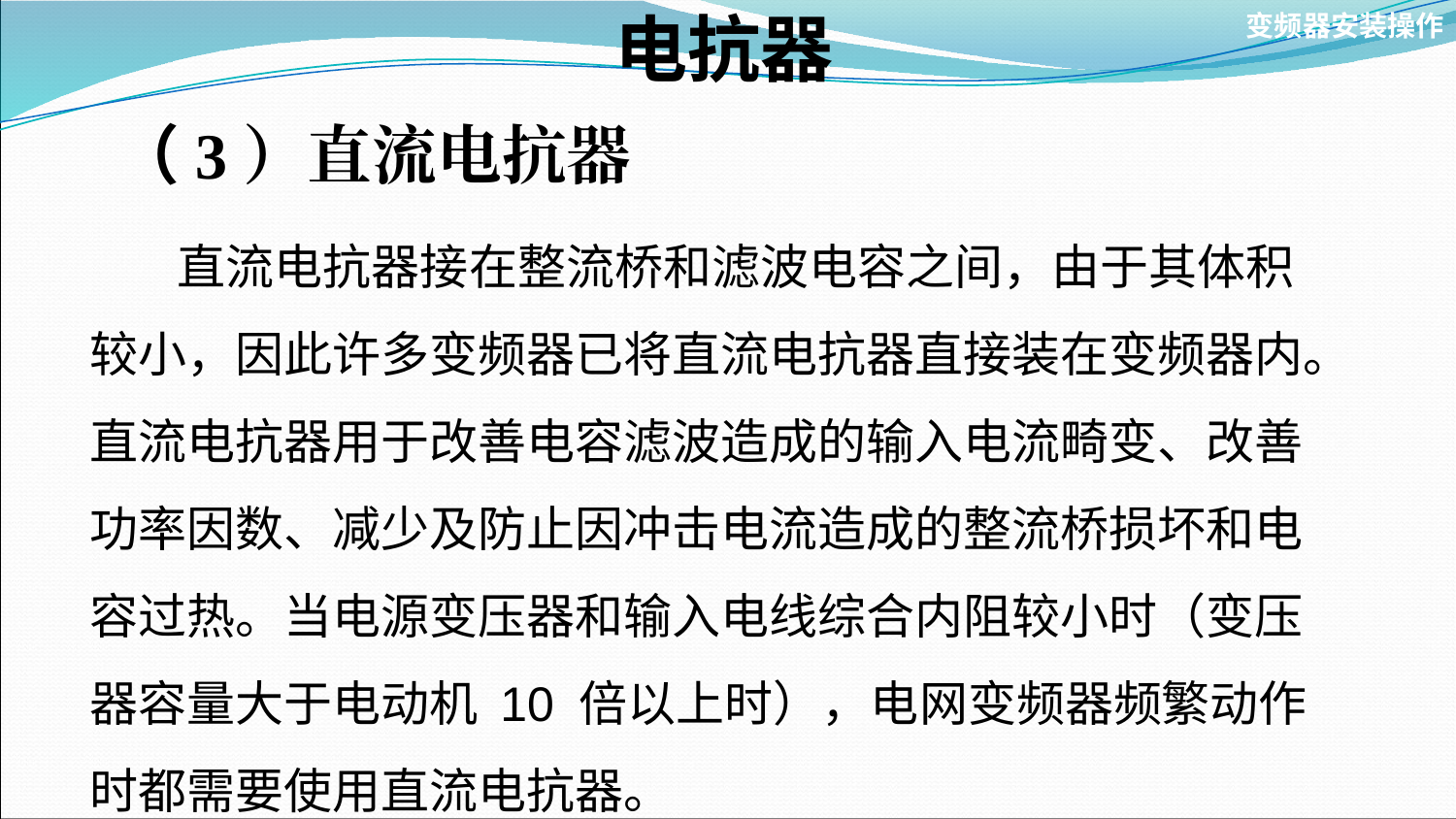

# 电抗器
变频器安装操作
（3）直流电抗器
       直流电抗器接在整流桥和滤波电容之间，由于其体积较小，因此许多变频器已将直流电抗器直接装在变频器内。直流电抗器用于改善电容滤波造成的输入电流畸变、改善功率因数、减少及防止因冲击电流造成的整流桥损坏和电容过热。当电源变压器和输入电线综合内阻较小时（变压器容量大于电动机 10 倍以上时），电网变频器频繁动作时都需要使用直流电抗器。
13